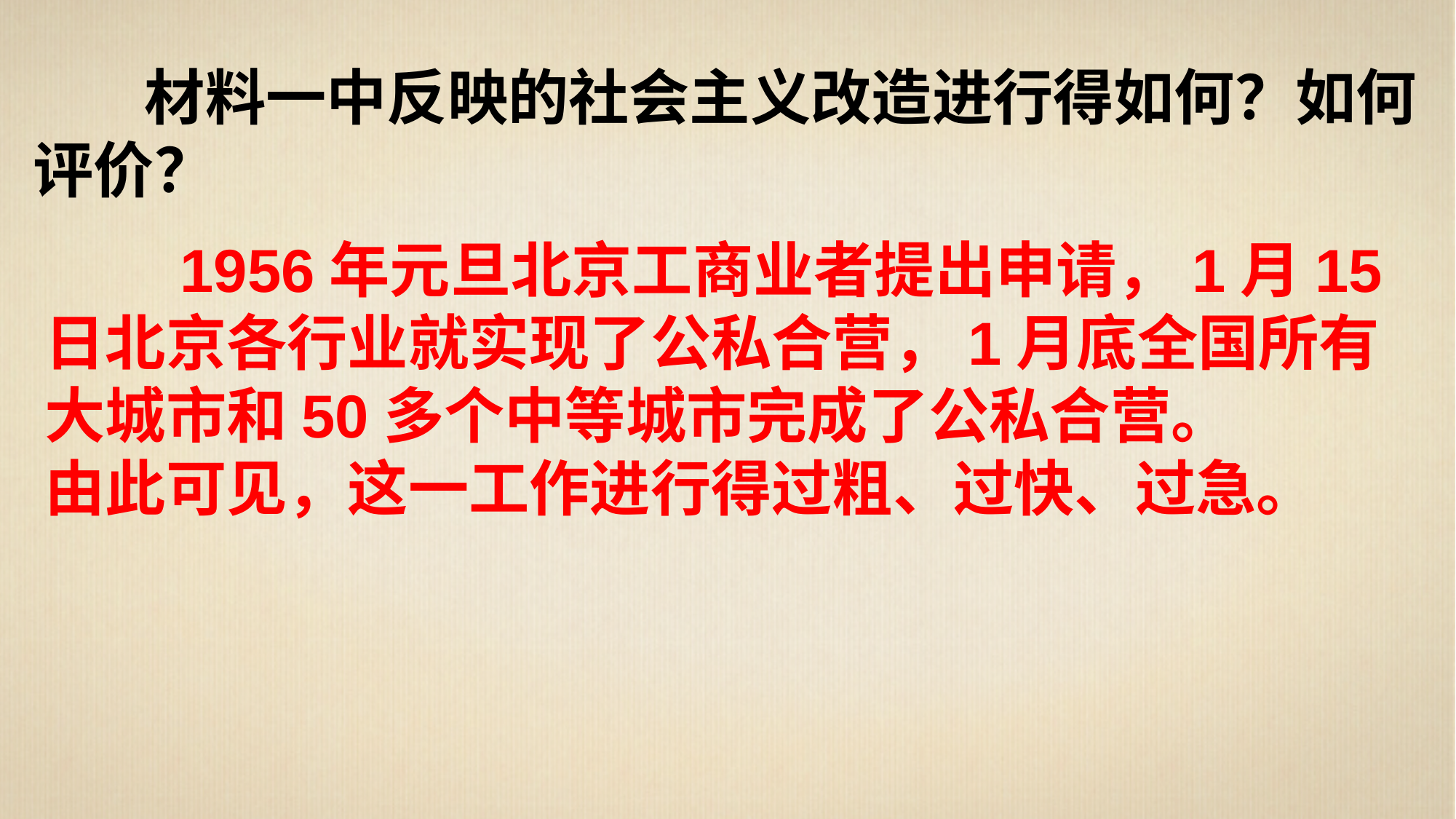

材料一中反映的社会主义改造进行得如何？如何评价？
        1956年元旦北京工商业者提出申请，1月15日北京各行业就实现了公私合营，1月底全国所有大城市和50多个中等城市完成了公私合营。
由此可见，这一工作进行得过粗、过快、过急。